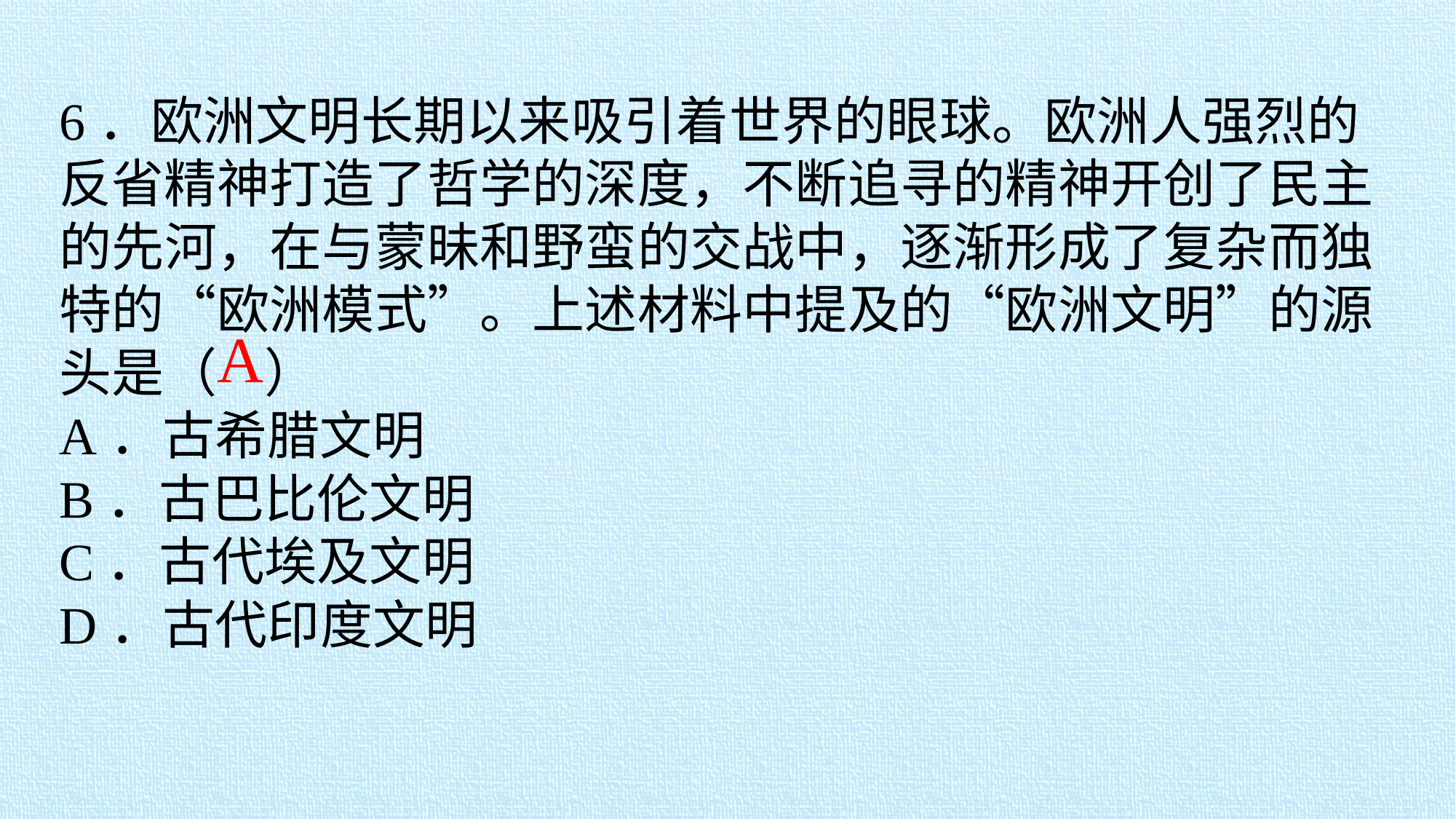

6．欧洲文明长期以来吸引着世界的眼球。欧洲人强烈的反省精神打造了哲学的深度，不断追寻的精神开创了民主的先河，在与蒙昧和野蛮的交战中，逐渐形成了复杂而独特的“欧洲模式”。上述材料中提及的“欧洲文明”的源头是（    ）
A．古希腊文明
B．古巴比伦文明
C．古代埃及文明
D．古代印度文明
A